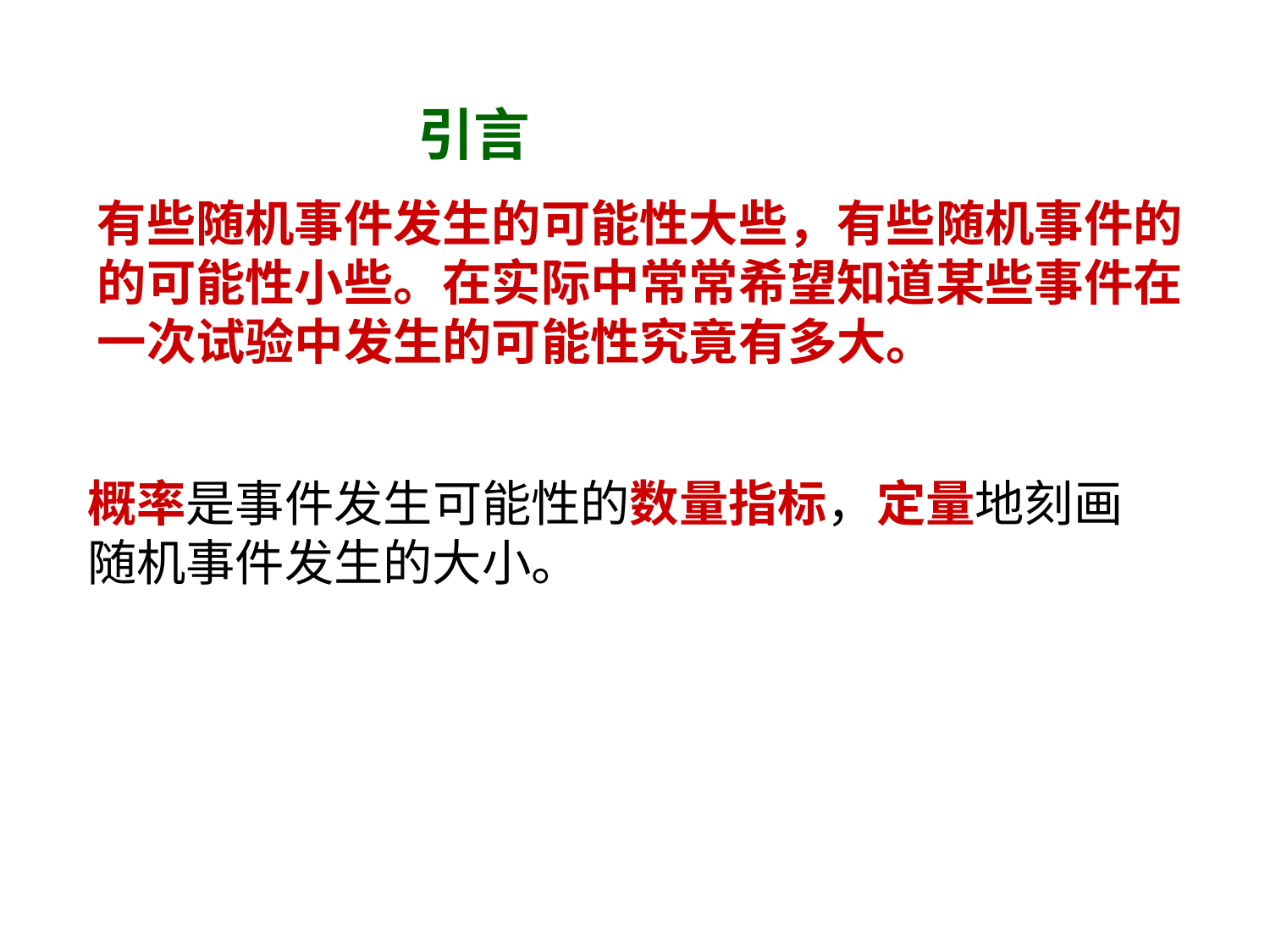

引言
有些随机事件发生的可能性大些，有些随机事件的
的可能性小些。在实际中常常希望知道某些事件在
一次试验中发生的可能性究竟有多大。

概率是事件发生可能性的数量指标，定量地刻画
随机事件发生的大小。